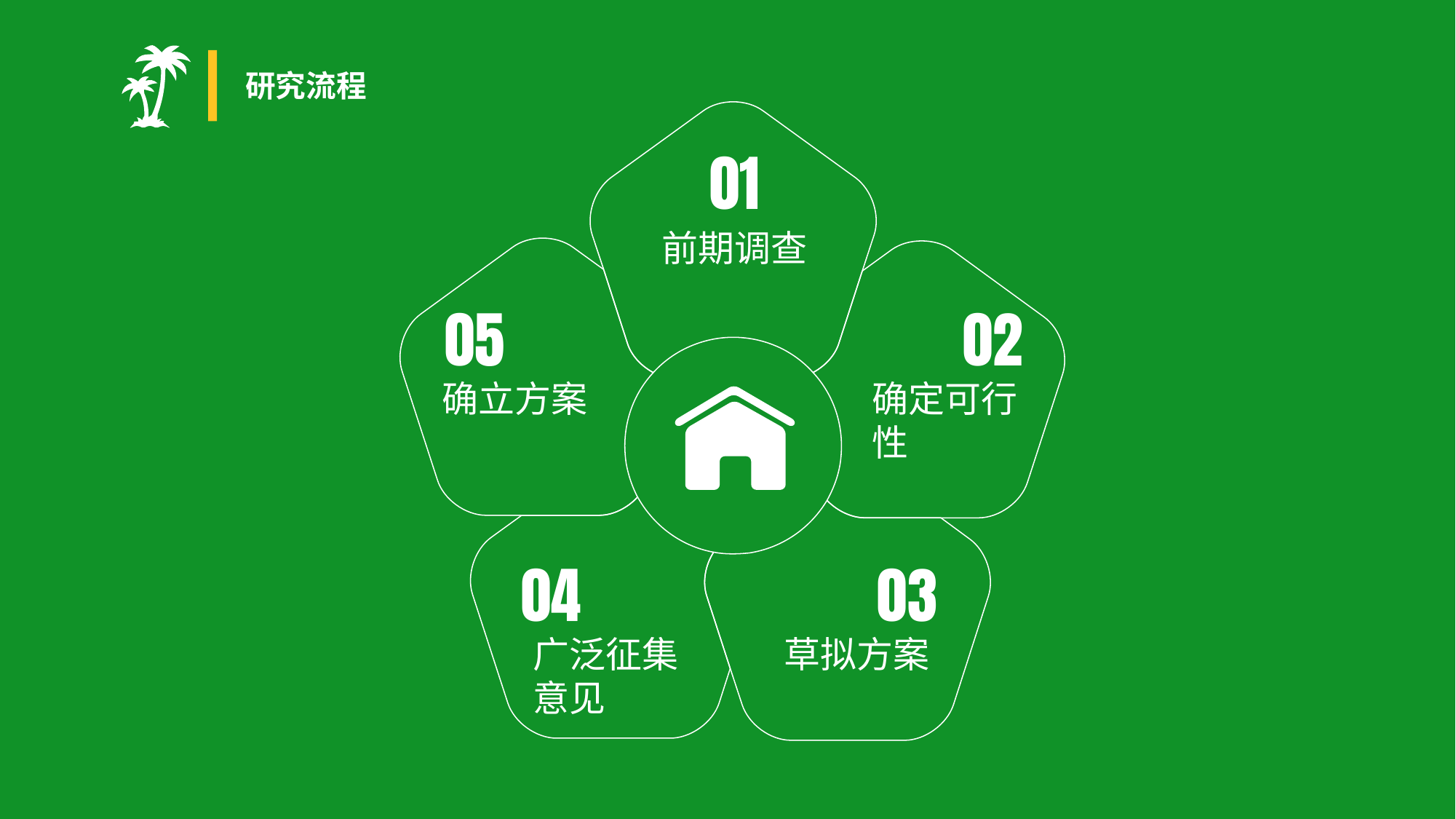

研究流程

01
前期调查
05
02
确立方案
确定可行性

04
03
广泛征集
意见
草拟方案